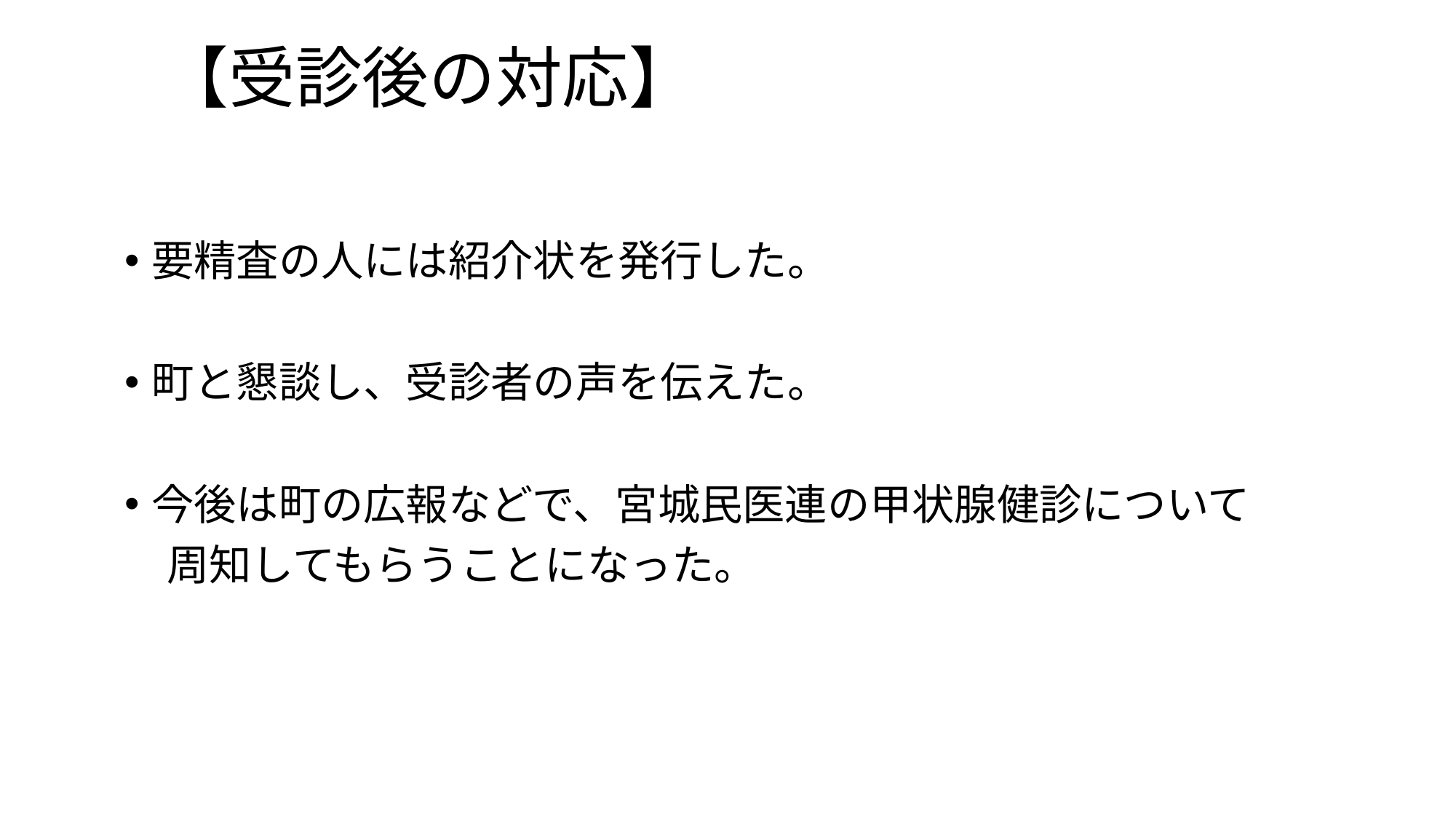

# 【受診後の対応】
要精査の人には紹介状を発行した。

町と懇談し、受診者の声を伝えた。

今後は町の広報などで、宮城民医連の甲状腺健診について
　周知してもらうことになった。